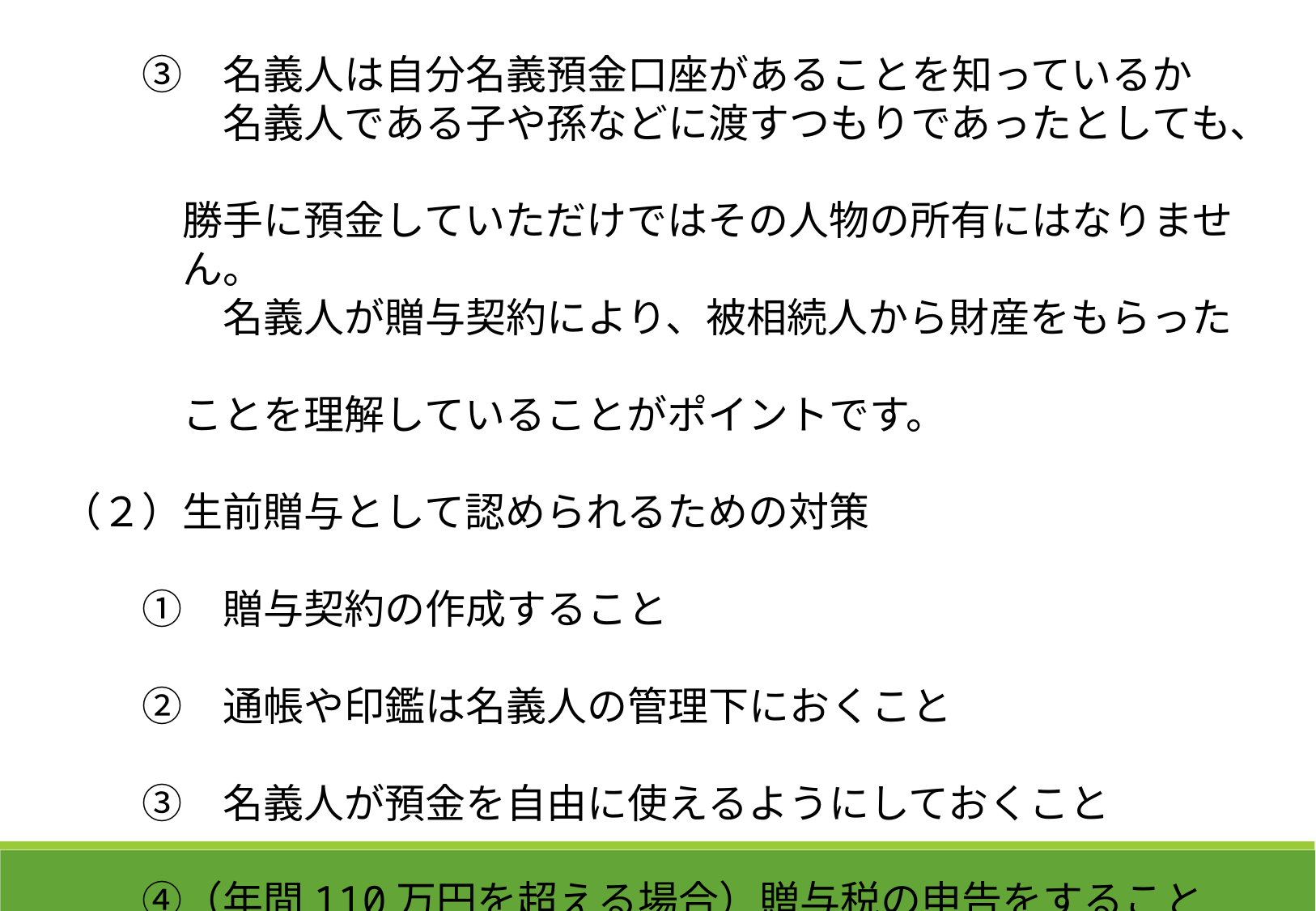

③　名義人は自分名義預金口座があることを知っているか
　　　　名義人である子や孫などに渡すつもりであったとしても、
　　　勝手に預金していただけではその人物の所有にはなりませ
　　　ん。
　　　　名義人が贈与契約により、被相続人から財産をもらった
　　　ことを理解していることがポイントです。

（２）生前贈与として認められるための対策

　　①　贈与契約の作成すること

　　②　通帳や印鑑は名義人の管理下におくこと

　　③　名義人が預金を自由に使えるようにしておくこと

　　④（年間110万円を超える場合）贈与税の申告をすること